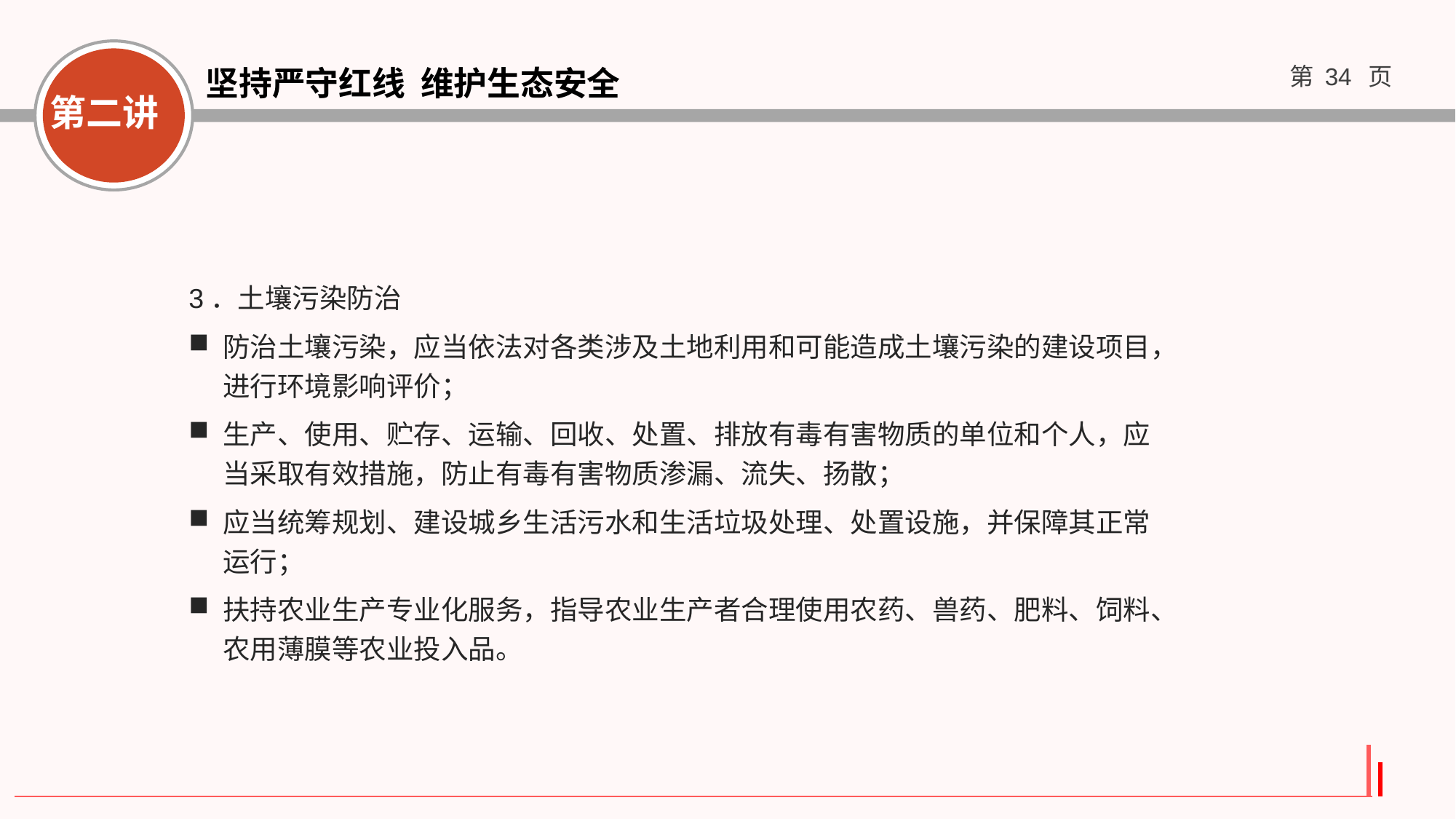

3．土壤污染防治
防治土壤污染，应当依法对各类涉及土地利用和可能造成土壤污染的建设项目，进行环境影响评价；
生产、使用、贮存、运输、回收、处置、排放有毒有害物质的单位和个人，应当采取有效措施，防止有毒有害物质渗漏、流失、扬散；
应当统筹规划、建设城乡生活污水和生活垃圾处理、处置设施，并保障其正常运行；
扶持农业生产专业化服务，指导农业生产者合理使用农药、兽药、肥料、饲料、农用薄膜等农业投入品。